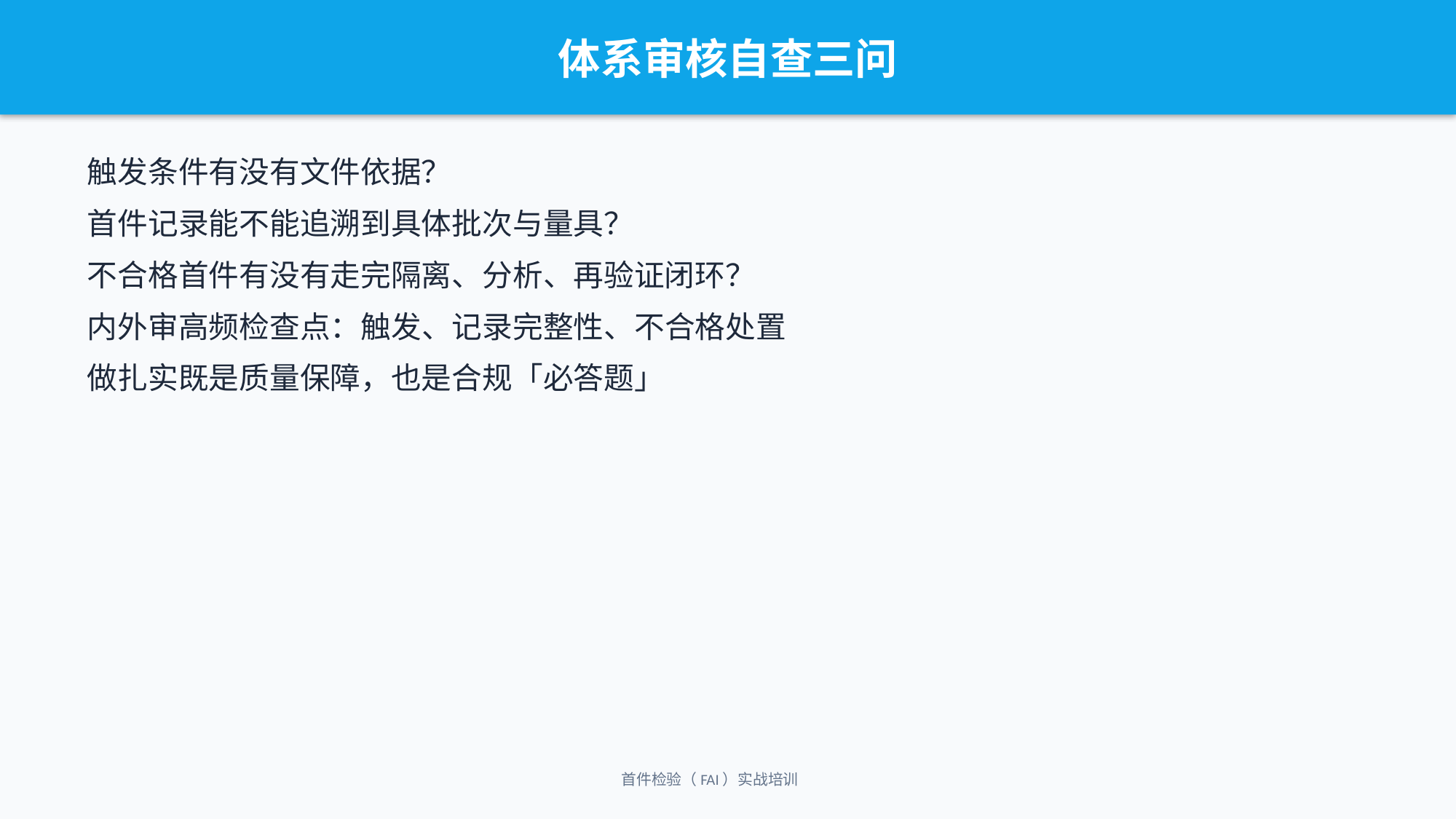

体系审核自查三问
触发条件有没有文件依据？
首件记录能不能追溯到具体批次与量具？
不合格首件有没有走完隔离、分析、再验证闭环？
内外审高频检查点：触发、记录完整性、不合格处置
做扎实既是质量保障，也是合规「必答题」
首件检验（FAI）实战培训